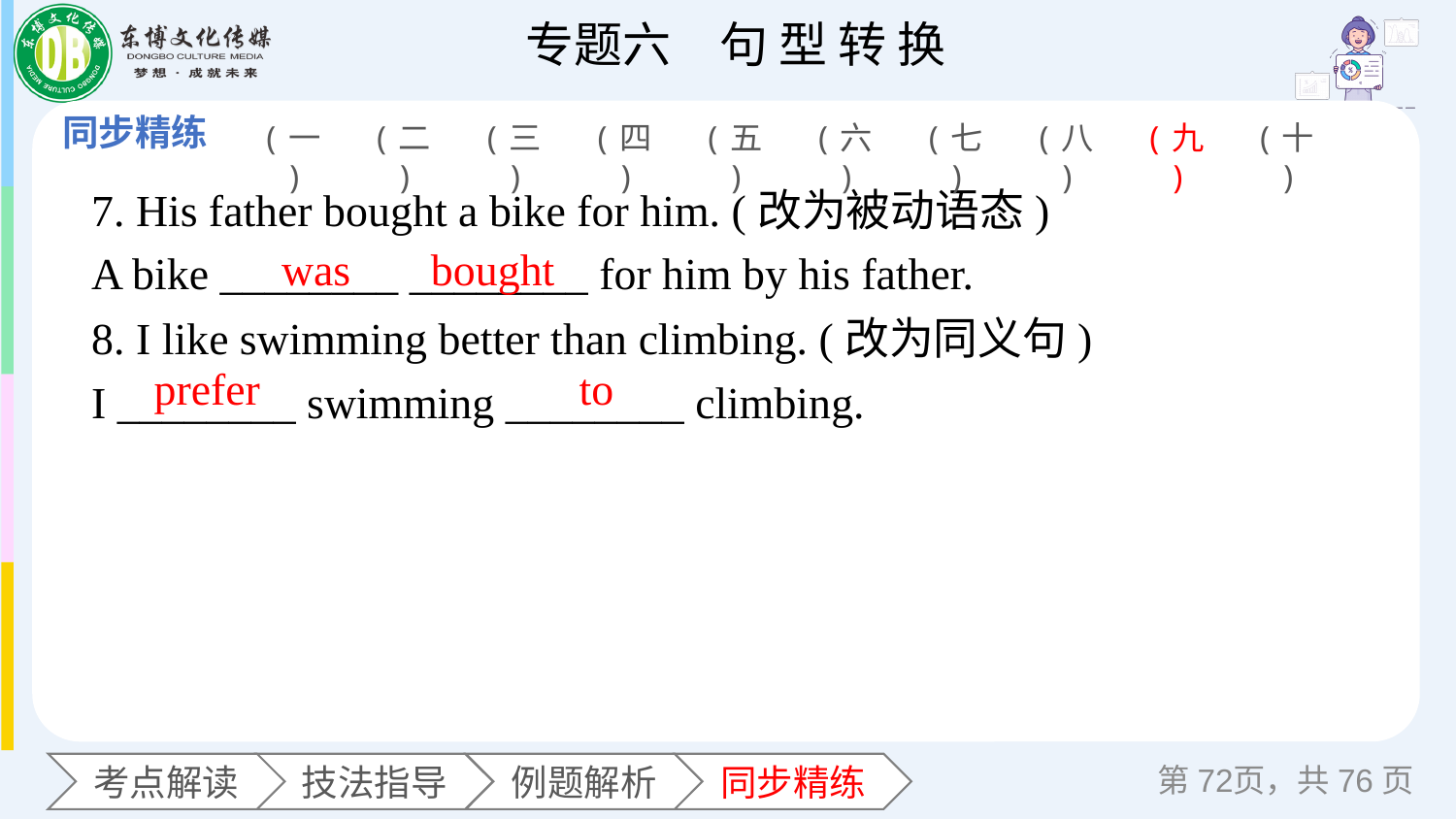

(一)
(二)
(三)
(四)
(五)
(六)
(七)
(八)
(九)
(十)
7. His father bought a bike for him. (改为被动语态)
A bike ________ ________ for him by his father.
8. I like swimming better than climbing. (改为同义句)
I ________ swimming ________ climbing.
was
bought
prefer
to
第72页，共76页